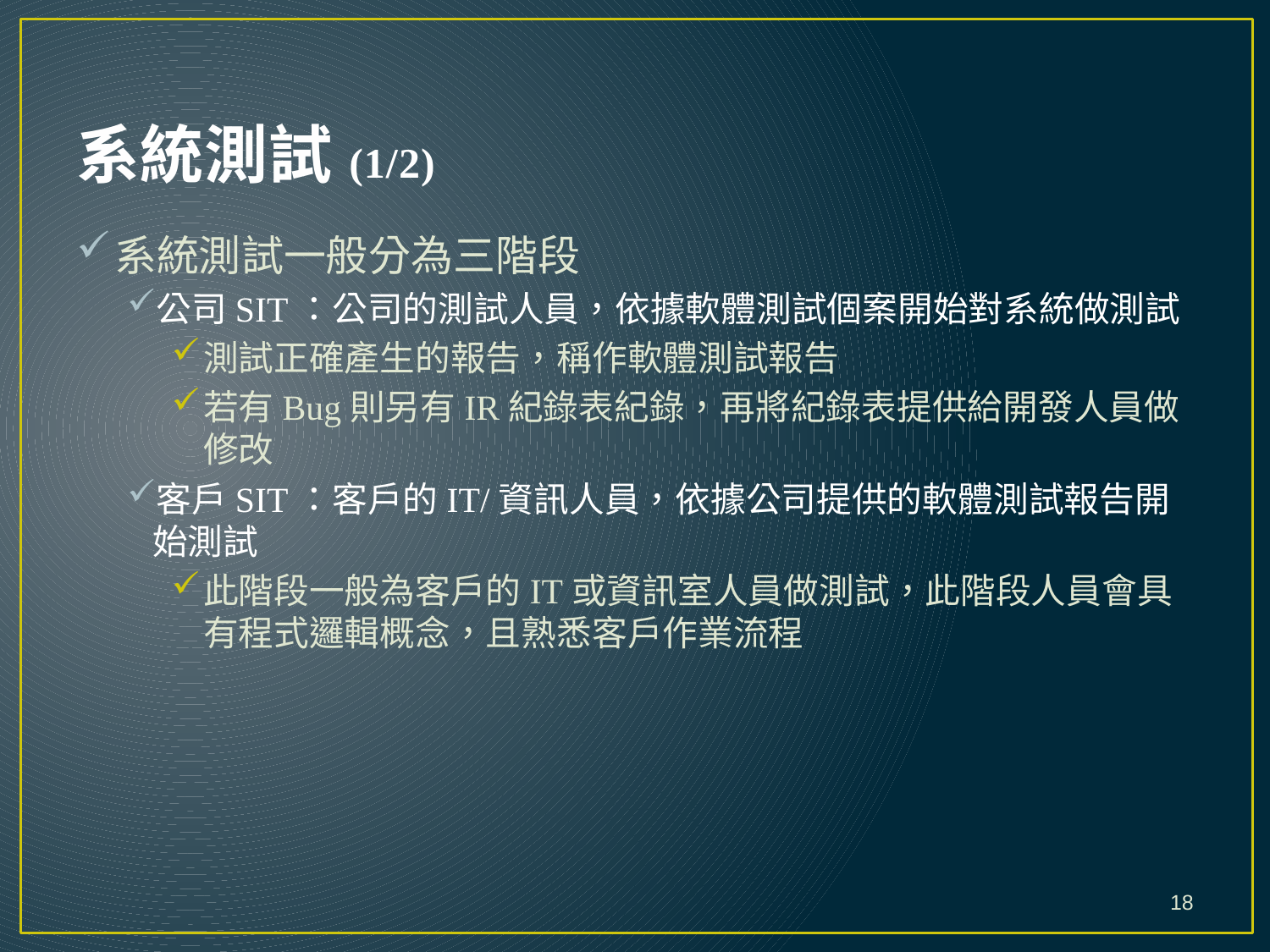

# 系統測試(1/2)
系統測試一般分為三階段
公司SIT：公司的測試人員，依據軟體測試個案開始對系統做測試
測試正確產生的報告，稱作軟體測試報告
若有Bug則另有IR紀錄表紀錄，再將紀錄表提供給開發人員做修改
客戶SIT：客戶的IT/資訊人員，依據公司提供的軟體測試報告開始測試
此階段一般為客戶的IT或資訊室人員做測試，此階段人員會具有程式邏輯概念，且熟悉客戶作業流程
18